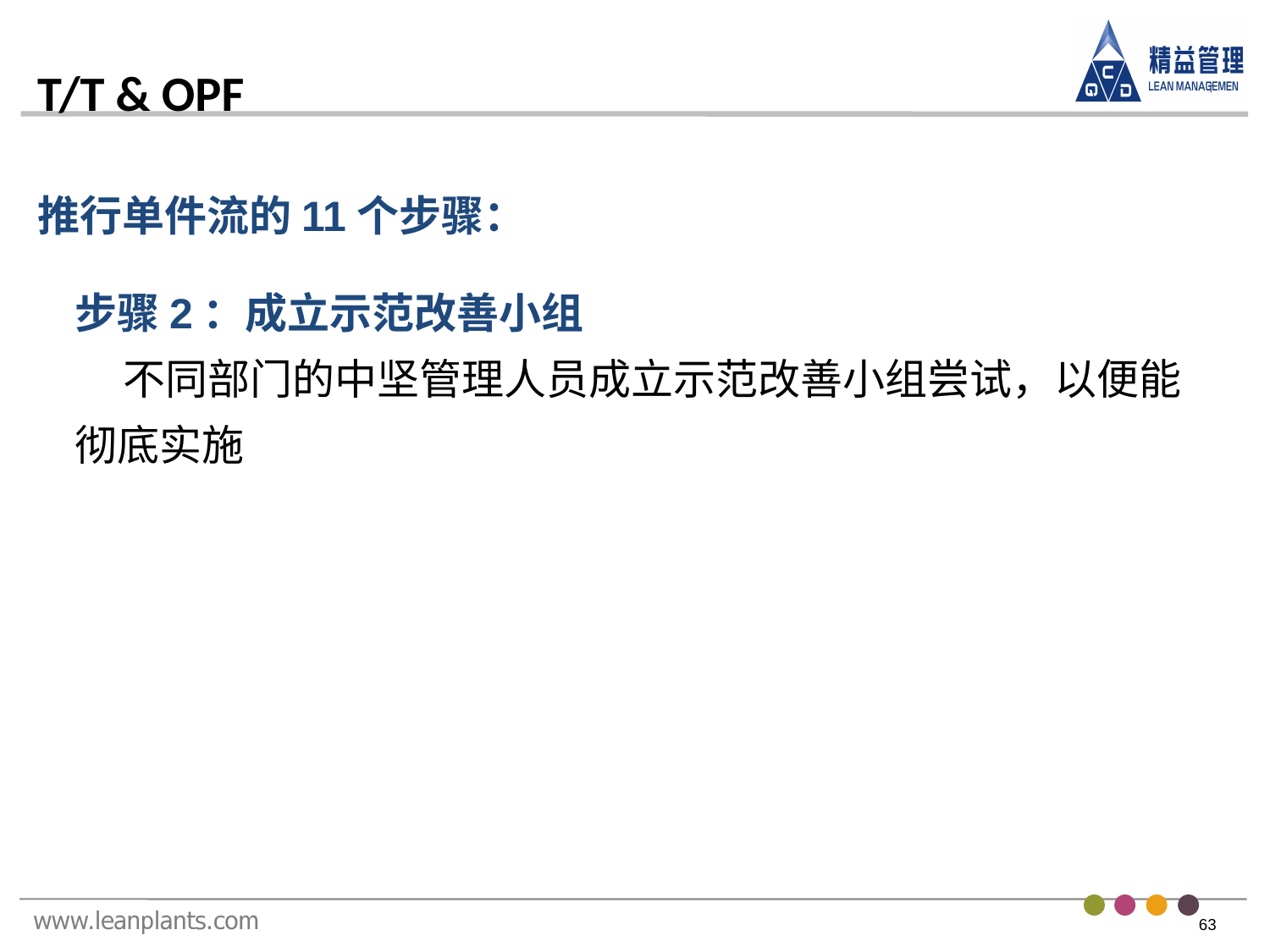

推行单件流的11个步骤：
步骤2：成立示范改善小组
    不同部门的中坚管理人员成立示范改善小组尝试，以便能彻底实施